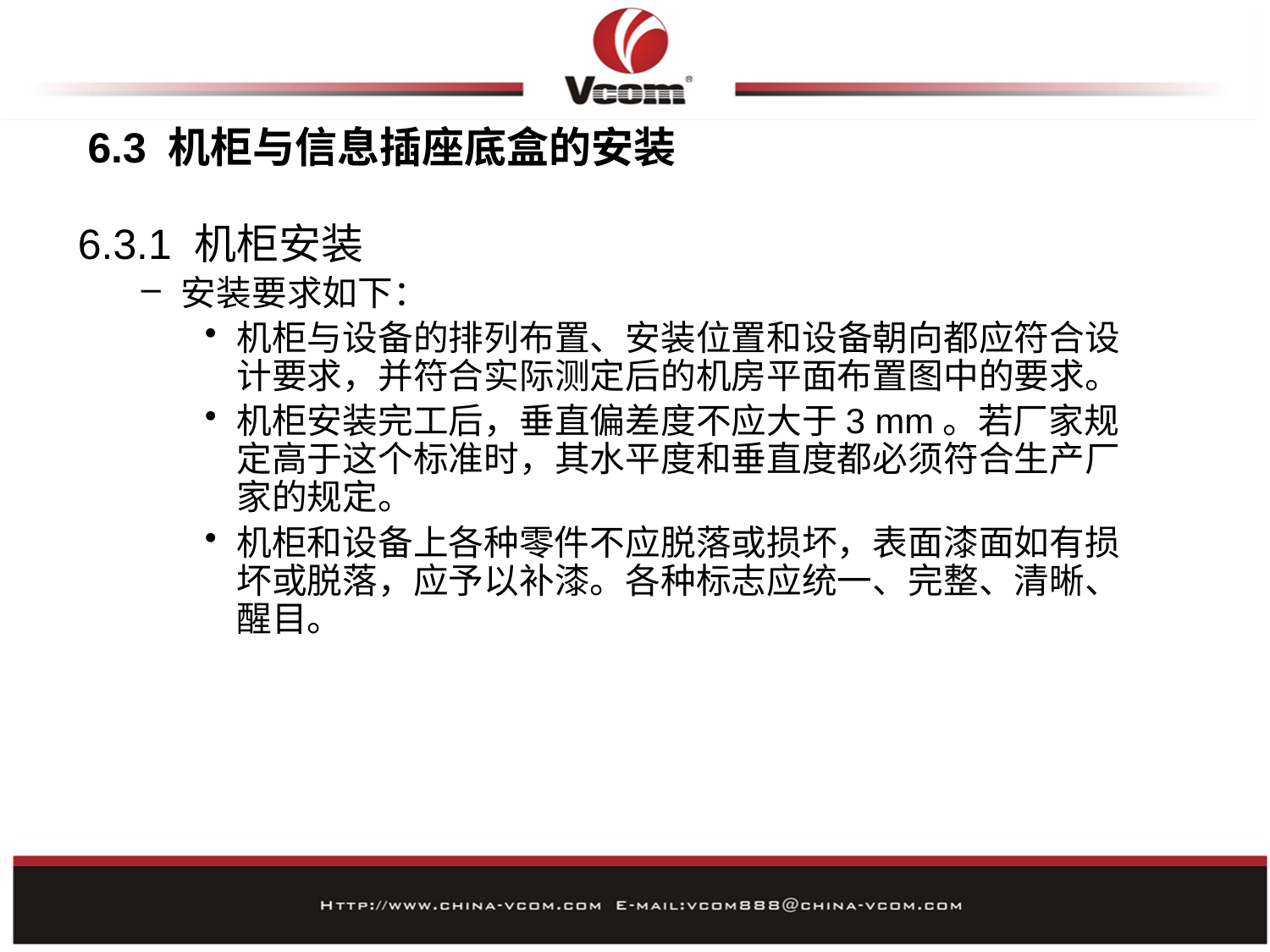

# 6.3 机柜与信息插座底盒的安装
6.3.1 机柜安装
安装要求如下：
机柜与设备的排列布置、安装位置和设备朝向都应符合设计要求，并符合实际测定后的机房平面布置图中的要求。
机柜安装完工后，垂直偏差度不应大于3 mm。若厂家规定高于这个标准时，其水平度和垂直度都必须符合生产厂家的规定。
机柜和设备上各种零件不应脱落或损坏，表面漆面如有损坏或脱落，应予以补漆。各种标志应统一、完整、清晰、醒目。